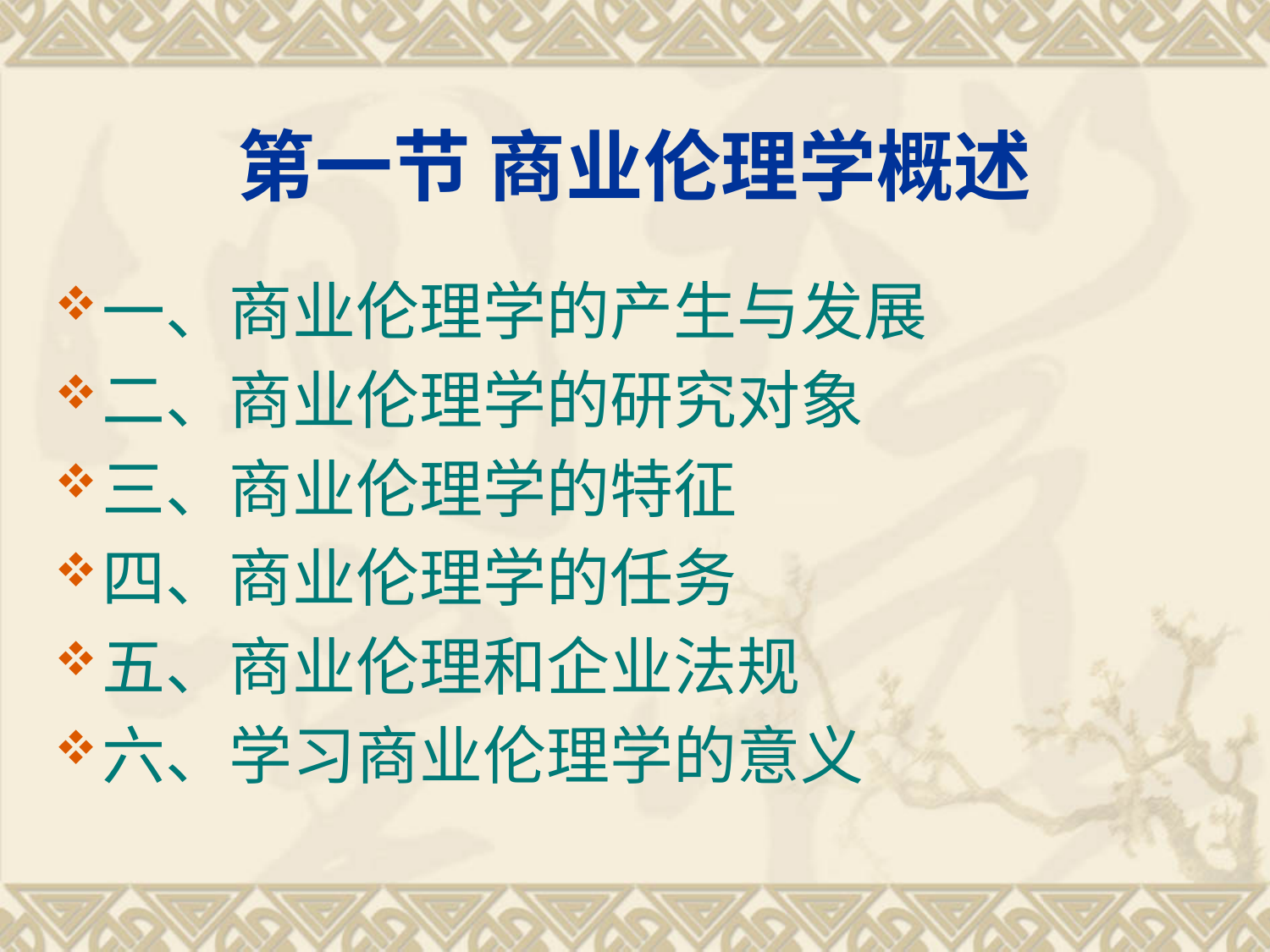

第一节 商业伦理学概述
一、商业伦理学的产生与发展
二、商业伦理学的研究对象
三、商业伦理学的特征
四、商业伦理学的任务
五、商业伦理和企业法规
六、学习商业伦理学的意义